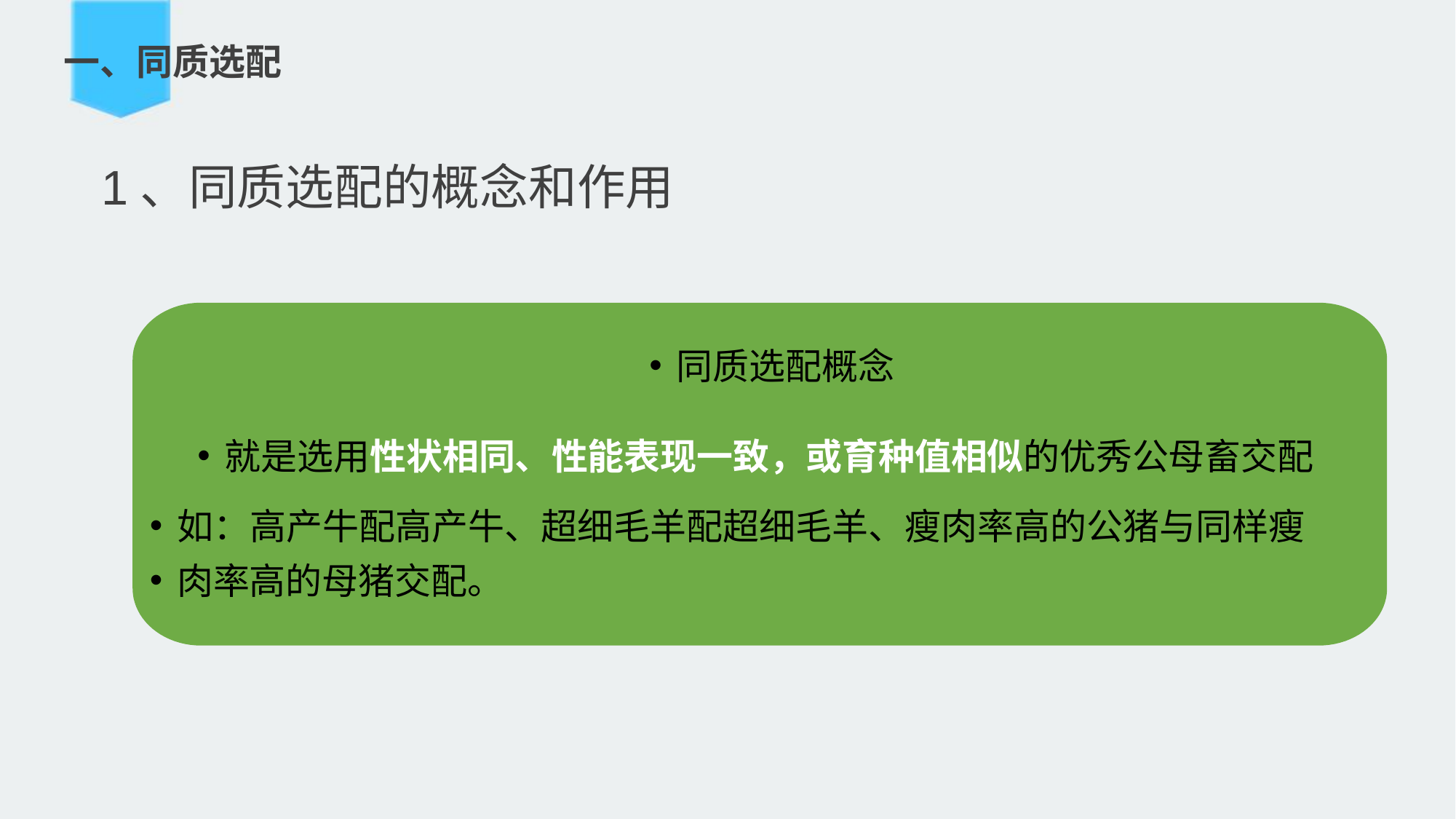

一、同质选配
# 1、同质选配的概念和作用

同质选配概念

就是选用性状相同、性能表现一致，或育种值相似的优秀公母畜交配
如：高产牛配高产牛、超细毛羊配超细毛羊、瘦肉率高的公猪与同样瘦
肉率高的母猪交配。